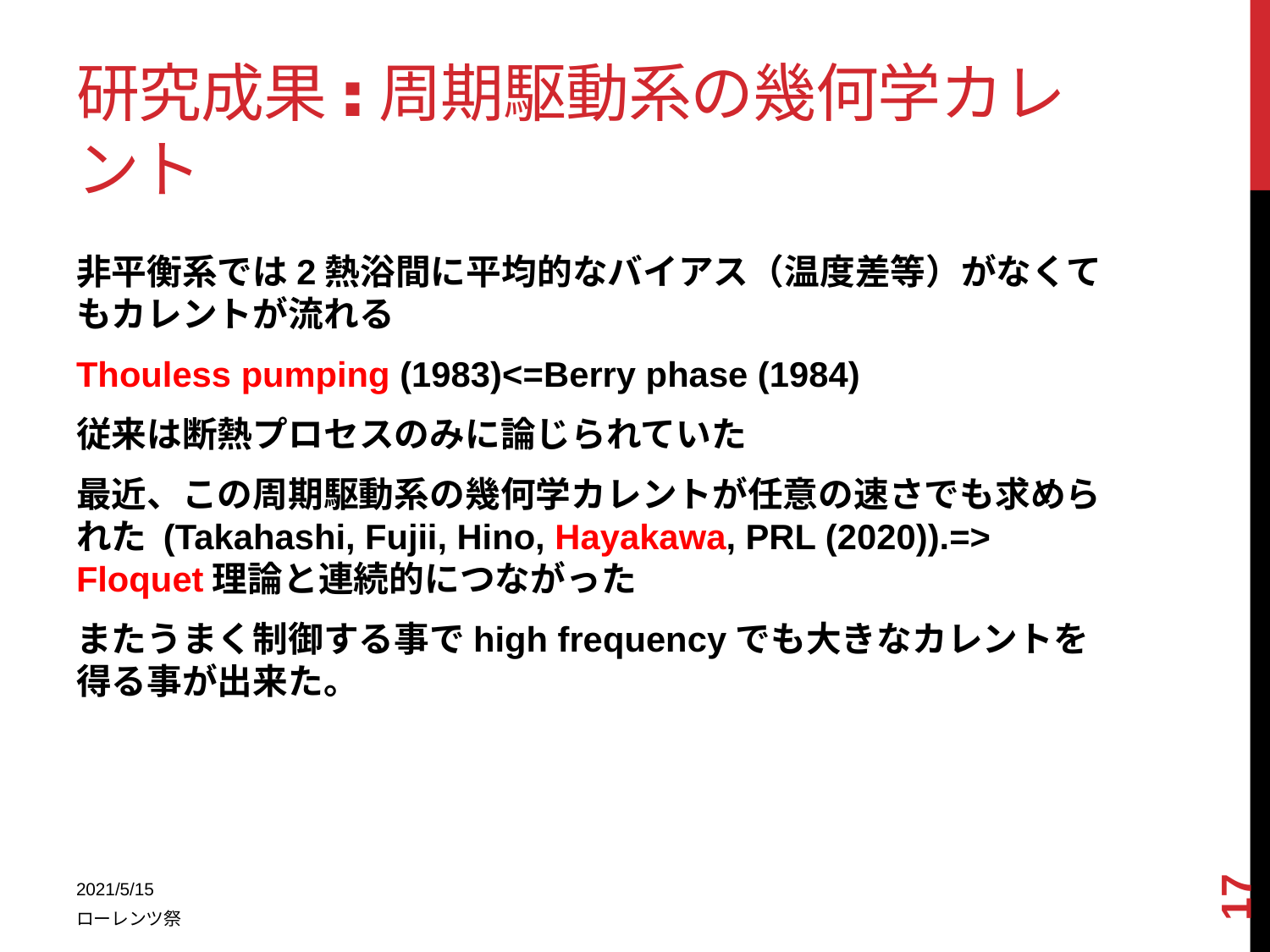

# 研究成果:周期駆動系の幾何学カレント
非平衡系では2熱浴間に平均的なバイアス（温度差等）がなくてもカレントが流れる
Thouless pumping (1983)<=Berry phase (1984)
従来は断熱プロセスのみに論じられていた
最近、この周期駆動系の幾何学カレントが任意の速さでも求められた (Takahashi, Fujii, Hino, Hayakawa, PRL (2020)).=> Floquet理論と連続的につながった
またうまく制御する事でhigh frequencyでも大きなカレントを得る事が出来た。
17
2021/5/15
ローレンツ祭